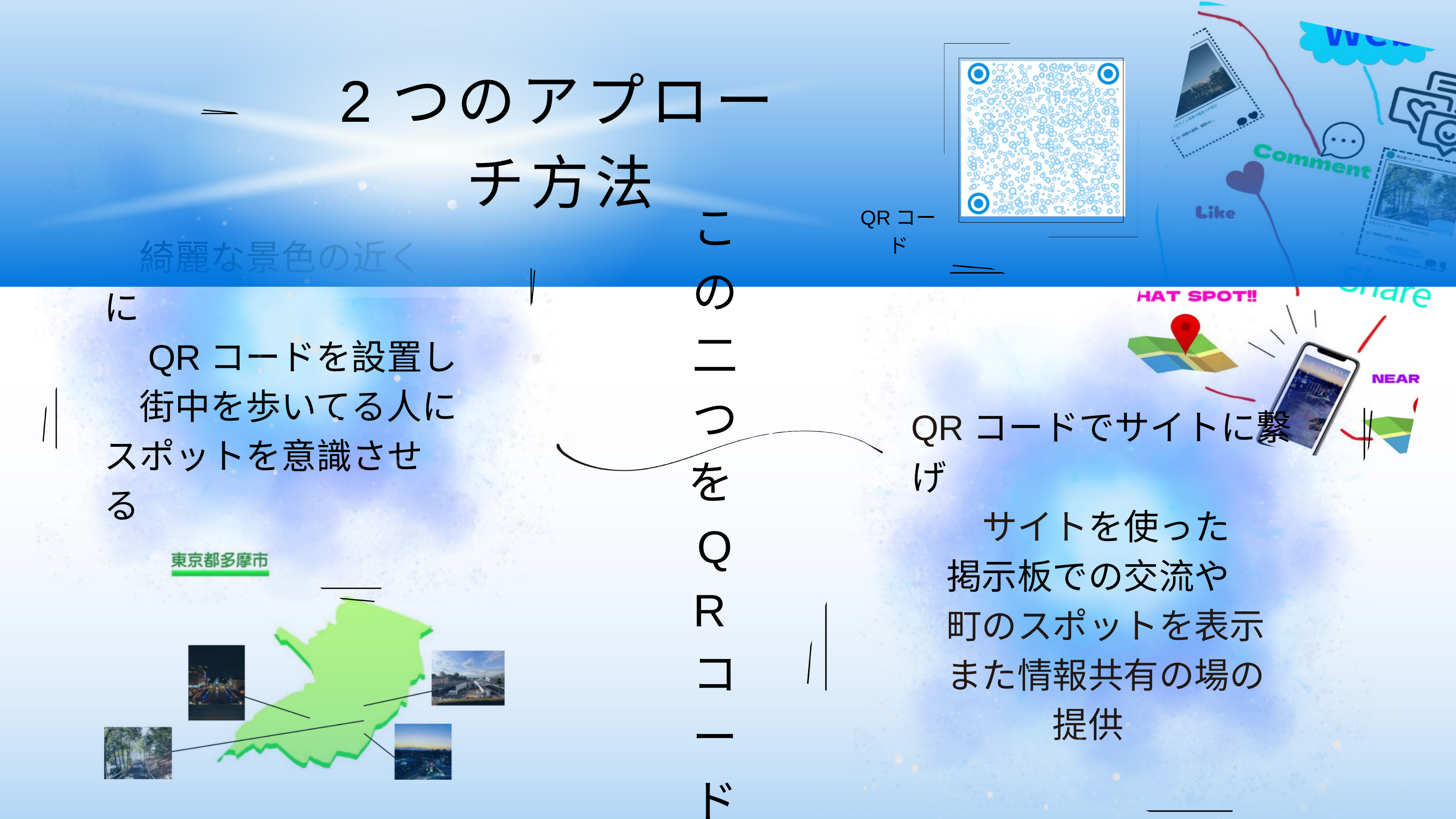

2つのアプローチ方法

この二つをQRコードで繋げる
QRコード
　綺麗な景色の近くに
　QRコードを設置し
　街中を歩いてる人に
スポットを意識させる

QRコードでサイトに繋げ
　　サイトを使った
　掲示板での交流や
　町のスポットを表示
　また情報共有の場の
　　　　提供